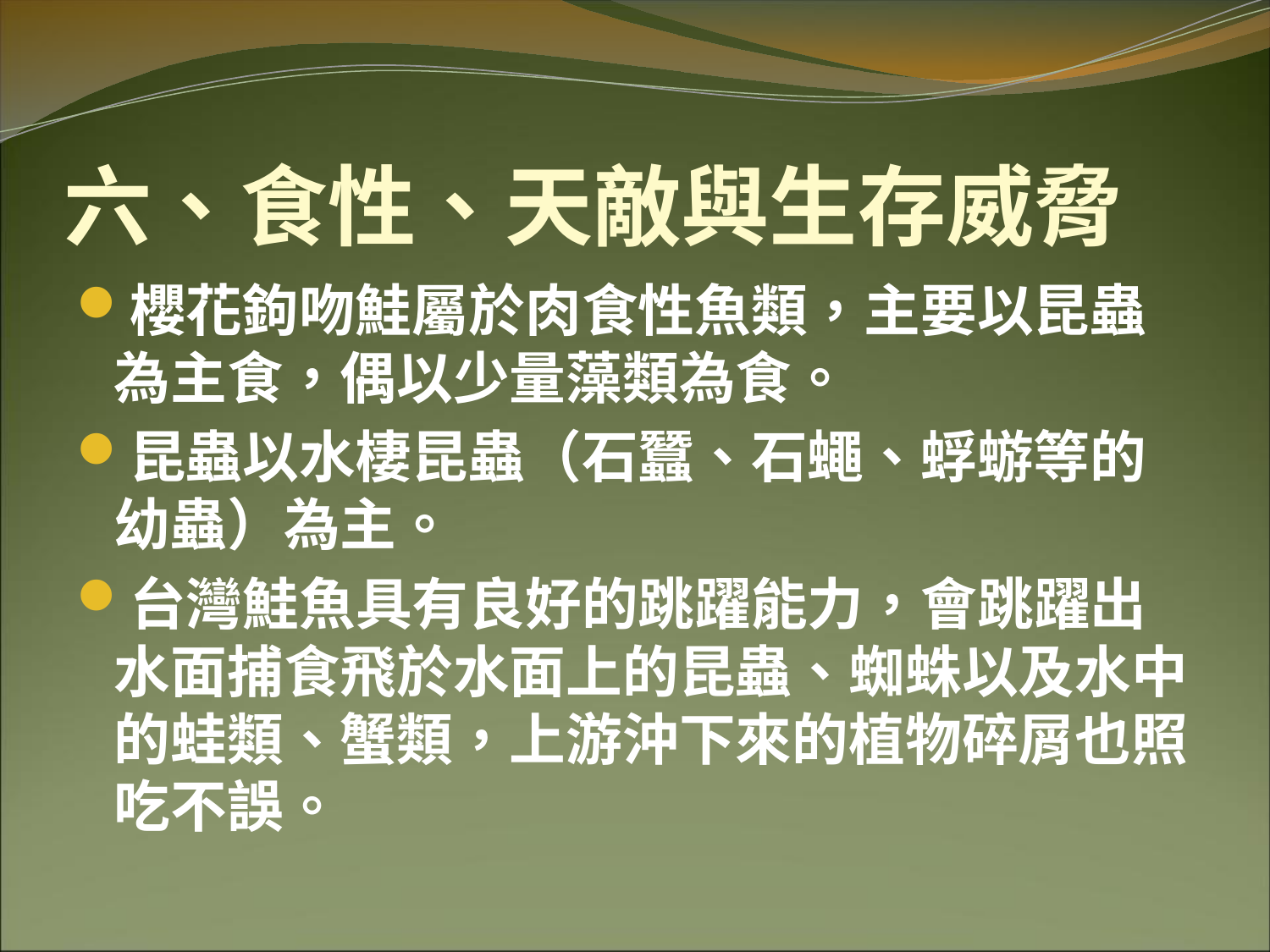

# 六、食性、天敵與生存威脅
櫻花鉤吻鮭屬於肉食性魚類，主要以昆蟲為主食，偶以少量藻類為食。
昆蟲以水棲昆蟲（石蠶、石蠅、蜉蝣等的幼蟲）為主。
台灣鮭魚具有良好的跳躍能力，會跳躍出水面捕食飛於水面上的昆蟲、蜘蛛以及水中的蛙類、蟹類，上游沖下來的植物碎屑也照吃不誤。